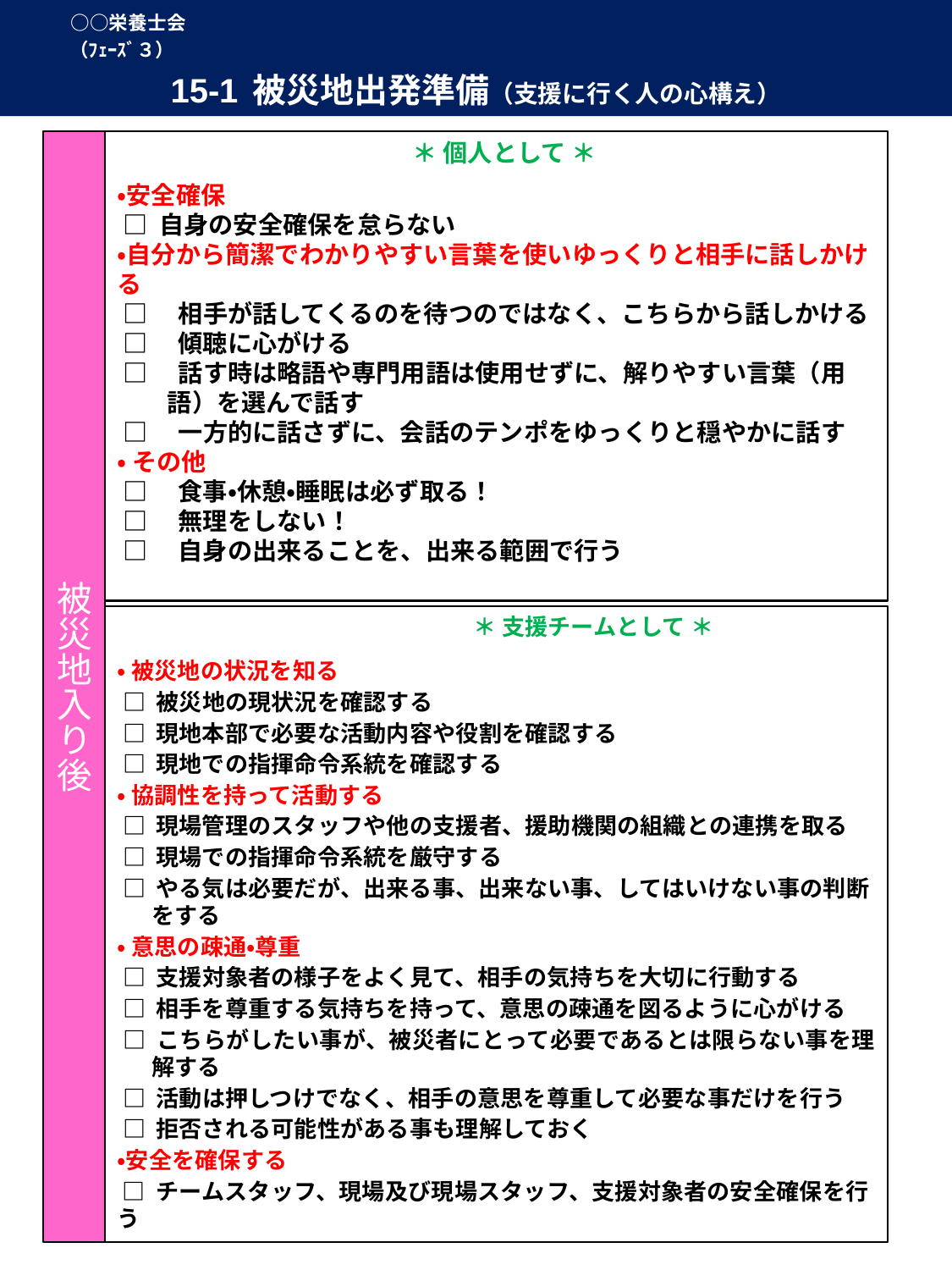

○○栄養士会　　　　　　　　　　　　　　　　　　　　　　　　　　　　　　　　　　　　　　　　　　（ﾌｪｰｽﾞ３）
15-1 被災地出発準備（支援に行く人の心構え）
# 被災地入り後
                            　　　　　 ＊ 個人として ＊

・安全確保
 □ 自身の安全確保を怠らない
・自分から簡潔でわかりやすい言葉を使いゆっくりと相手に話しかける
 □　相手が話してくるのを待つのではなく、こちらから話しかける
 □　傾聴に心がける
 □　話す時は略語や専門用語は使用せずに、解りやすい言葉（用語）を選んで話す
 □　一方的に話さずに、会話のテンポをゆっくりと穏やかに話す
・ その他
 □　食事・休憩・睡眠は必ず取る！
 □　無理をしない！
 □　自身の出来ることを、出来る範囲で行う

 　　　　　　　　　　　　　　　＊ 支援チームとして ＊

・ 被災地の状況を知る
 □ 被災地の現状況を確認する
 □ 現地本部で必要な活動内容や役割を確認する
 □ 現地での指揮命令系統を確認する
・ 協調性を持って活動する
 □ 現場管理のスタッフや他の支援者、援助機関の組織との連携を取る
 □ 現場での指揮命令系統を厳守する
 □ やる気は必要だが、出来る事、出来ない事、してはいけない事の判断をする
・ 意思の疎通・尊重
 □ 支援対象者の様子をよく見て、相手の気持ちを大切に行動する
 □ 相手を尊重する気持ちを持って、意思の疎通を図るように心がける
 □ こちらがしたい事が、被災者にとって必要であるとは限らない事を理解する
 □ 活動は押しつけでなく、相手の意思を尊重して必要な事だけを行う
 □ 拒否される可能性がある事も理解しておく
・安全を確保する
 □ チームスタッフ、現場及び現場スタッフ、支援対象者の安全確保を行う